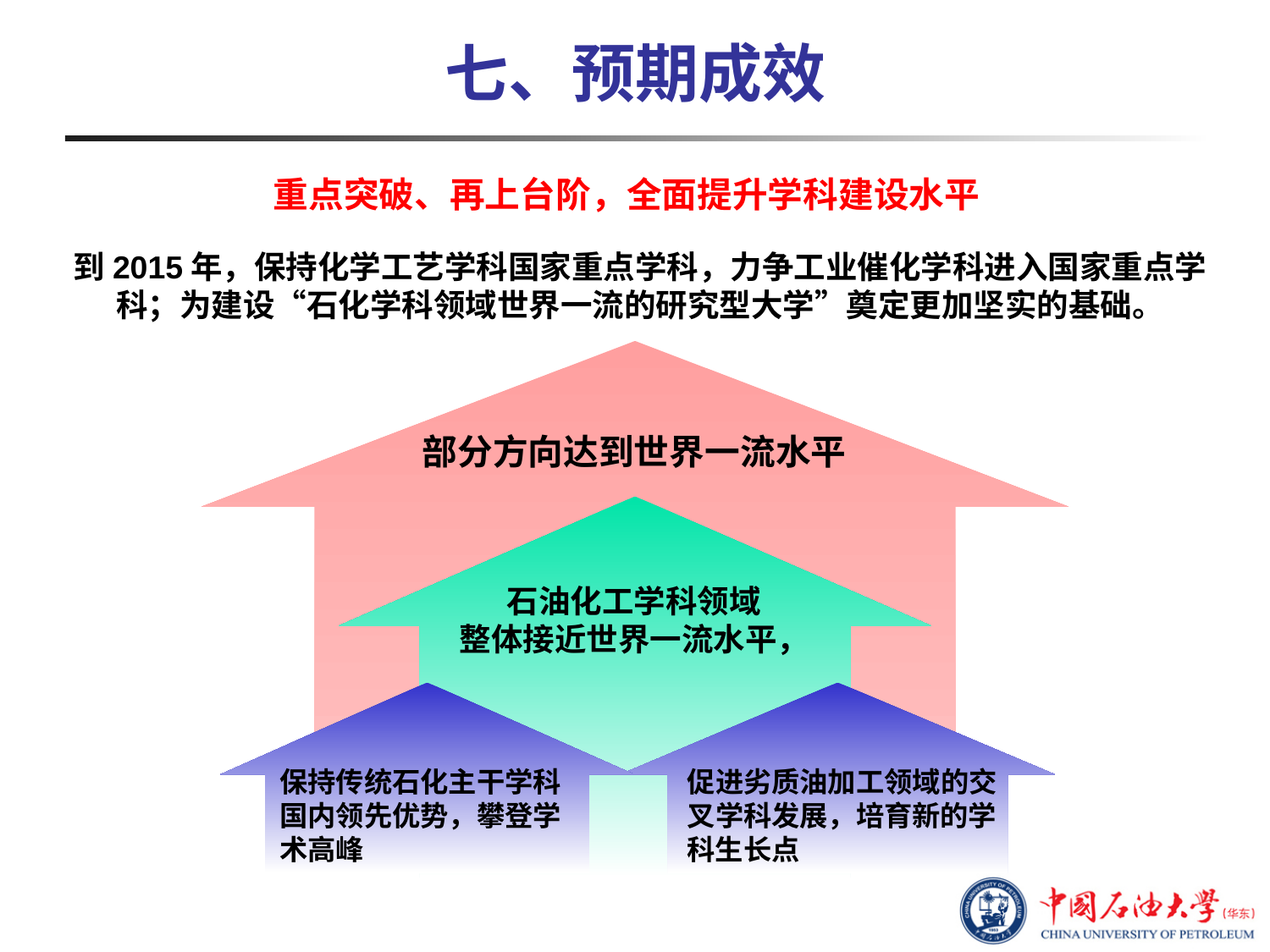

# 七、预期成效
重点突破、再上台阶，全面提升学科建设水平
到2015年，保持化学工艺学科国家重点学科，力争工业催化学科进入国家重点学科；为建设“石化学科领域世界一流的研究型大学”奠定更加坚实的基础。

石油化工学科领域
整体接近世界一流水平，

保持传统石化主干学科国内领先优势，攀登学术高峰

促进劣质油加工领域的交叉学科发展，培育新的学科生长点
部分方向达到世界一流水平